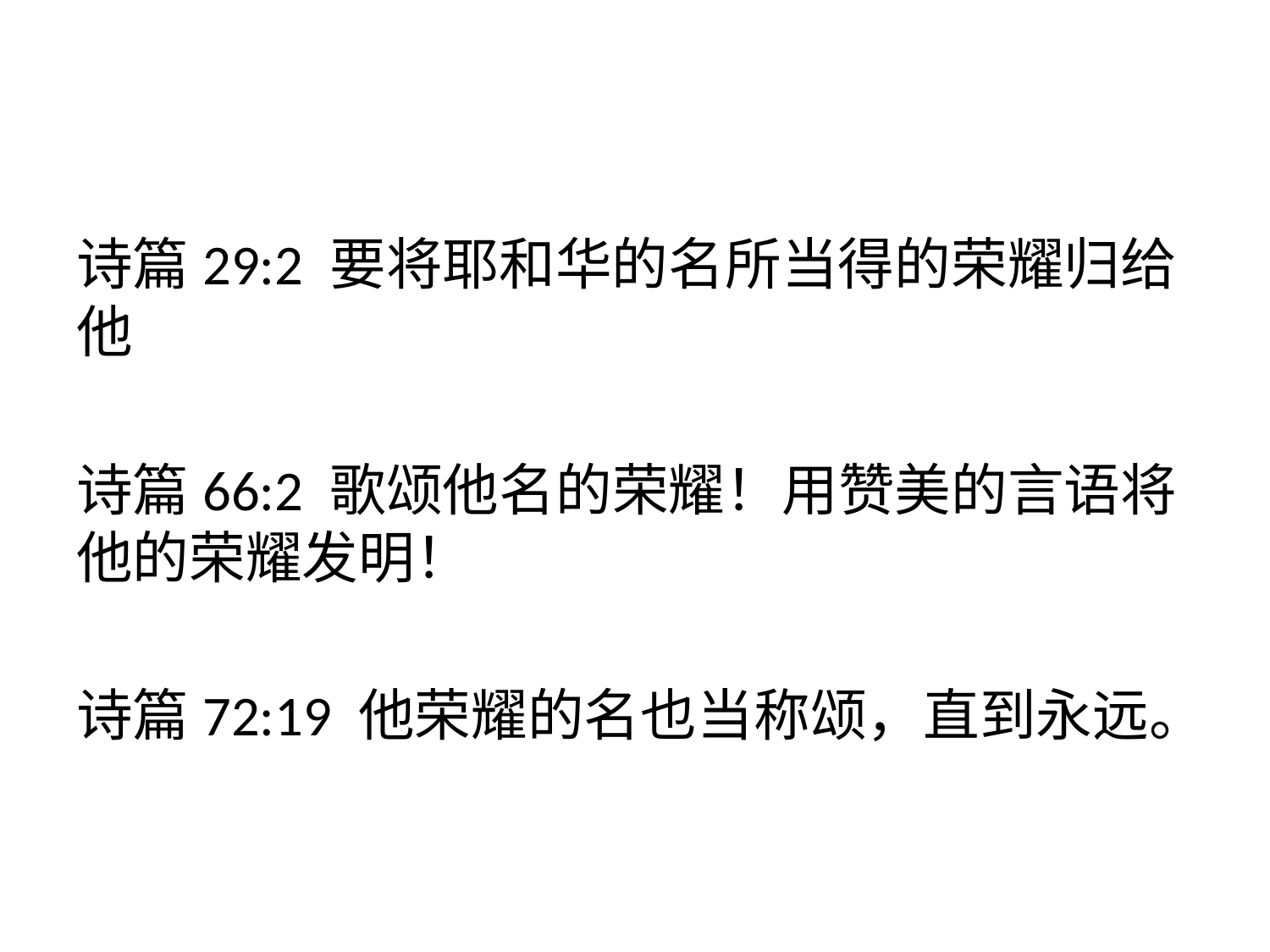

#
诗篇29:2 要将耶和华的名所当得的荣耀归给他

诗篇66:2 歌颂他名的荣耀！用赞美的言语将他的荣耀发明！

诗篇72:19 他荣耀的名也当称颂，直到永远。